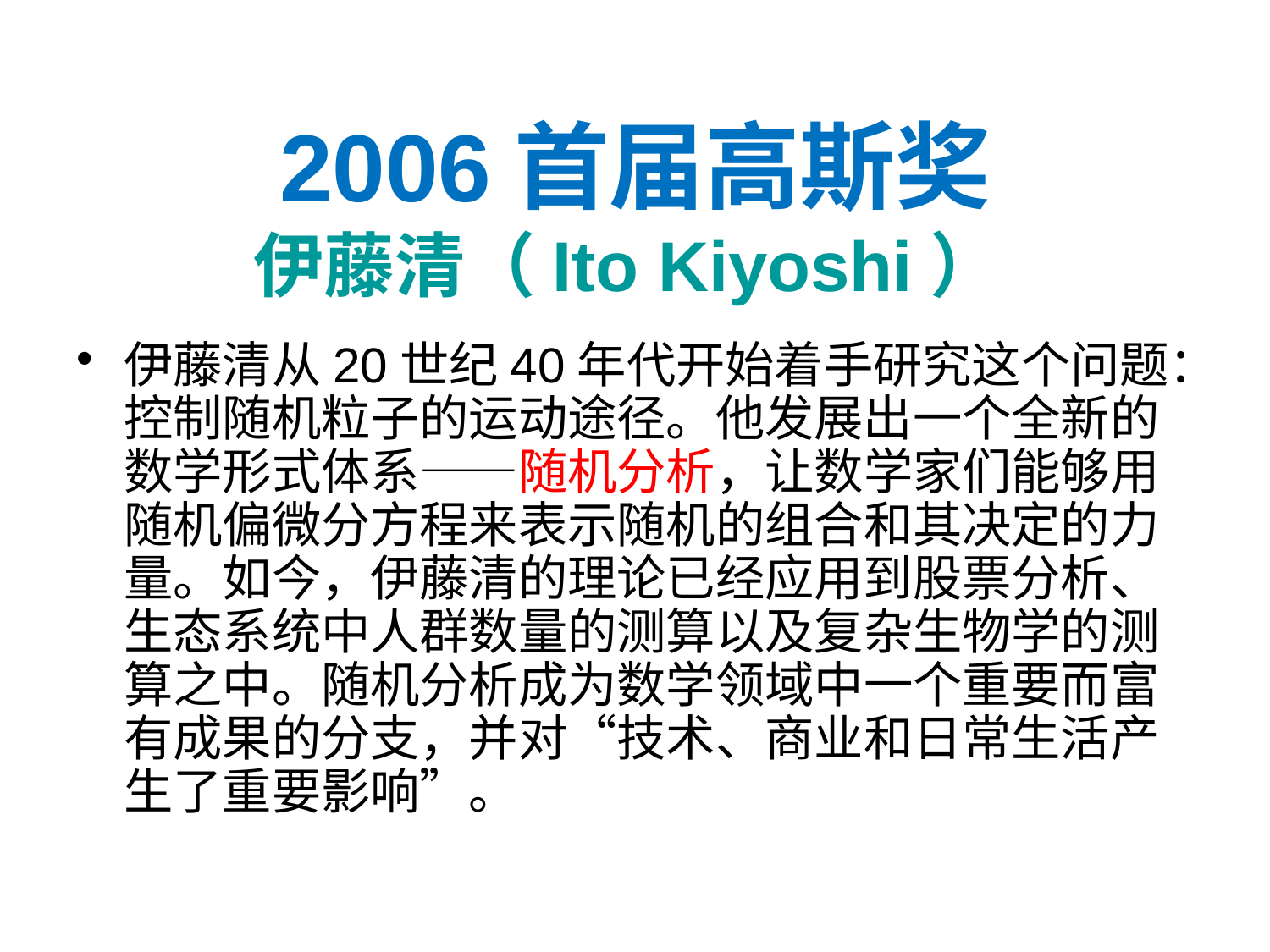

# 2006首届高斯奖 伊藤清（Ito Kiyoshi）
伊藤清从20世纪40年代开始着手研究这个问题：控制随机粒子的运动途径。他发展出一个全新的数学形式体系——随机分析，让数学家们能够用随机偏微分方程来表示随机的组合和其决定的力量。如今，伊藤清的理论已经应用到股票分析、生态系统中人群数量的测算以及复杂生物学的测算之中。随机分析成为数学领域中一个重要而富有成果的分支，并对“技术、商业和日常生活产生了重要影响”。